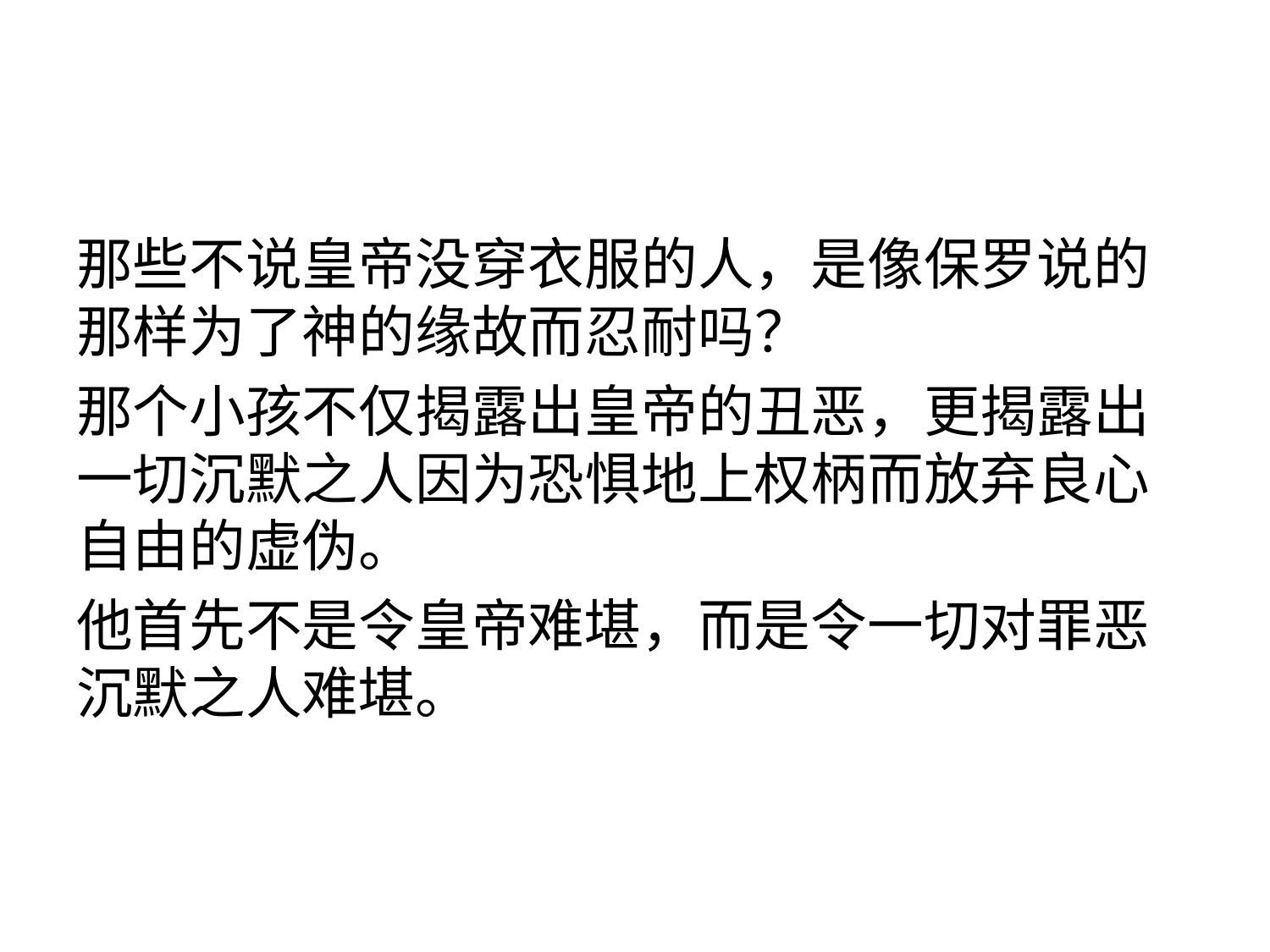

#
那些不说皇帝没穿衣服的人，是像保罗说的那样为了神的缘故而忍耐吗？
那个小孩不仅揭露出皇帝的丑恶，更揭露出一切沉默之人因为恐惧地上权柄而放弃良心自由的虚伪。
他首先不是令皇帝难堪，而是令一切对罪恶沉默之人难堪。